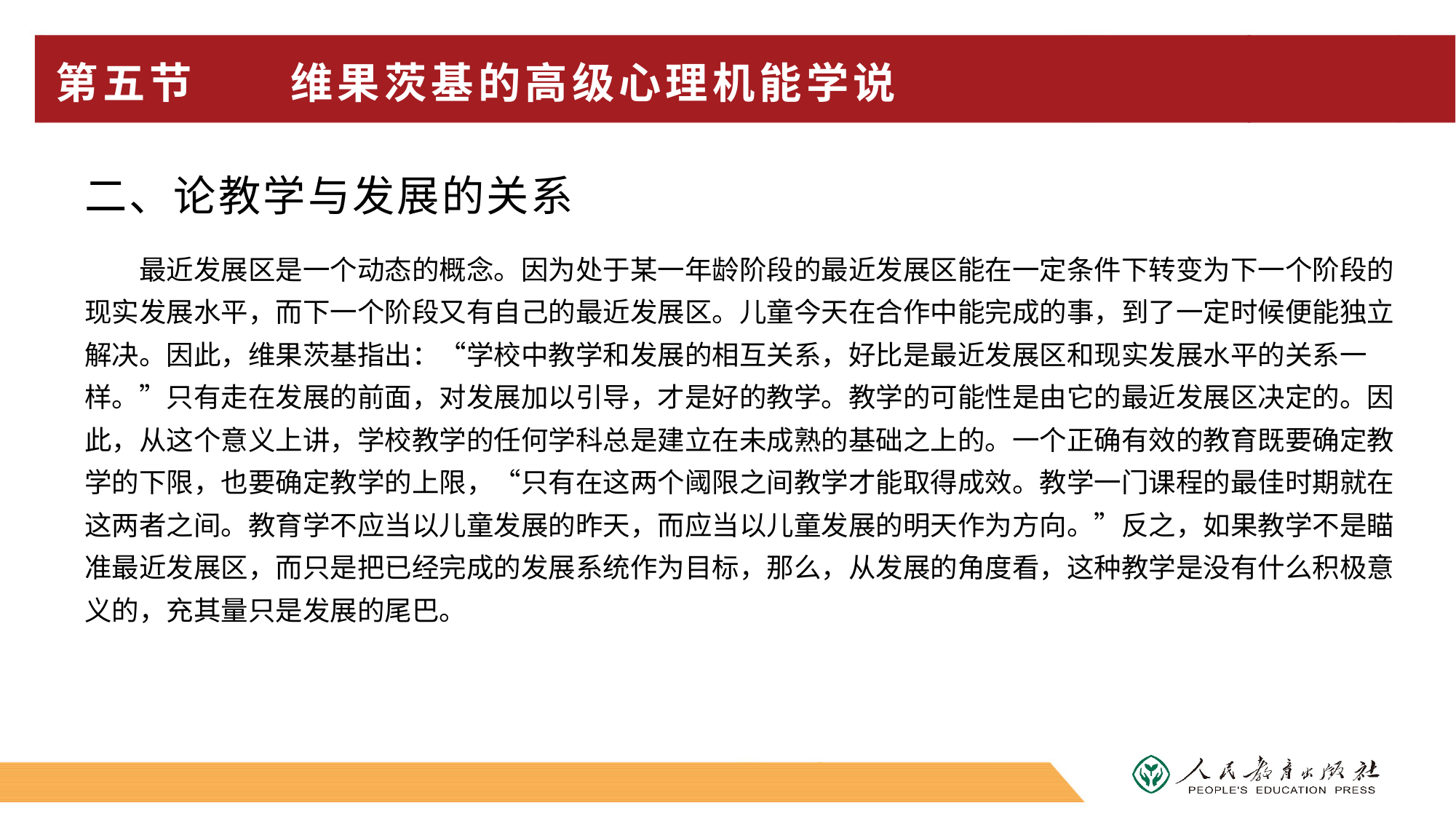

# 第五节　　维果茨基的高级心理机能学说
二、论教学与发展的关系
最近发展区是一个动态的概念。因为处于某一年龄阶段的最近发展区能在一定条件下转变为下一个阶段的现实发展水平，而下一个阶段又有自己的最近发展区。儿童今天在合作中能完成的事，到了一定时候便能独立解决。因此，维果茨基指出：“学校中教学和发展的相互关系，好比是最近发展区和现实发展水平的关系一样。”只有走在发展的前面，对发展加以引导，才是好的教学。教学的可能性是由它的最近发展区决定的。因此，从这个意义上讲，学校教学的任何学科总是建立在未成熟的基础之上的。一个正确有效的教育既要确定教学的下限，也要确定教学的上限，“只有在这两个阈限之间教学才能取得成效。教学一门课程的最佳时期就在这两者之间。教育学不应当以儿童发展的昨天，而应当以儿童发展的明天作为方向。”反之，如果教学不是瞄准最近发展区，而只是把已经完成的发展系统作为目标，那么，从发展的角度看，这种教学是没有什么积极意义的，充其量只是发展的尾巴。